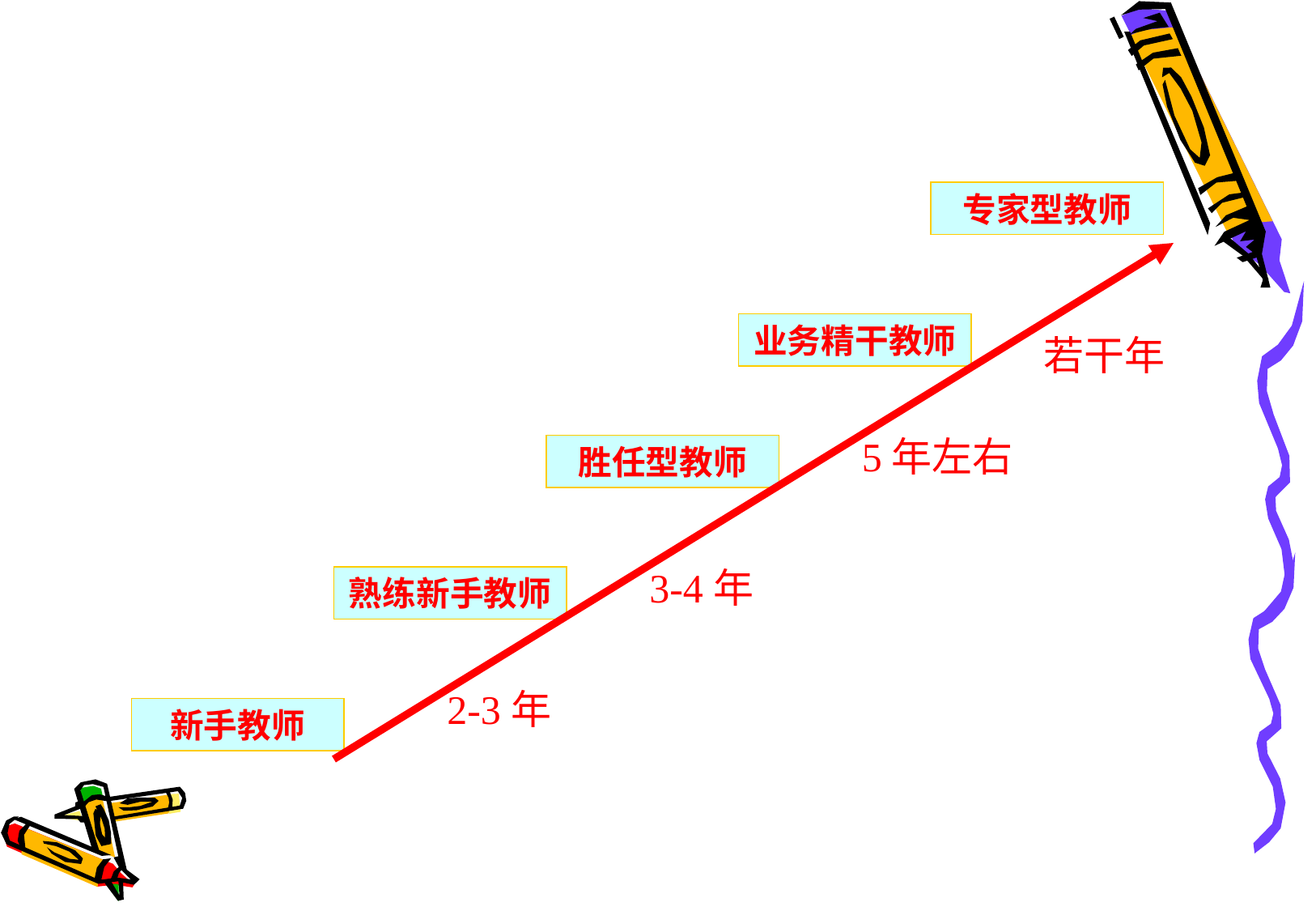

专家型教师

业务精干教师
若干年
5年左右
胜任型教师
3-4年
熟练新手教师
2-3年
新手教师